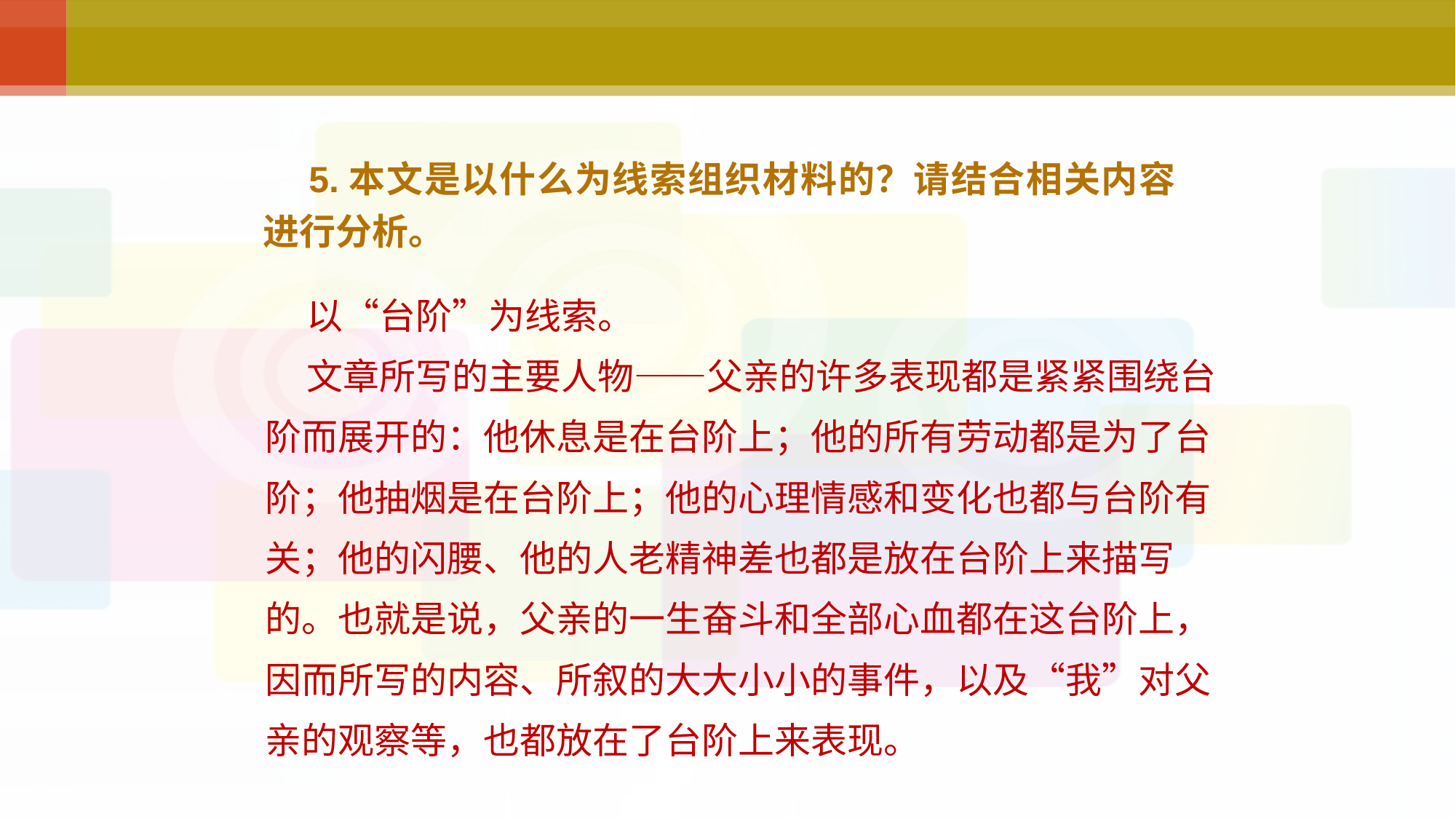

5.本文是以什么为线索组织材料的？请结合相关内容进行分析。
    以“台阶”为线索。
    文章所写的主要人物——父亲的许多表现都是紧紧围绕台阶而展开的：他休息是在台阶上；他的所有劳动都是为了台阶；他抽烟是在台阶上；他的心理情感和变化也都与台阶有关；他的闪腰、他的人老精神差也都是放在台阶上来描写的。也就是说，父亲的一生奋斗和全部心血都在这台阶上，因而所写的内容、所叙的大大小小的事件，以及“我”对父亲的观察等，也都放在了台阶上来表现。